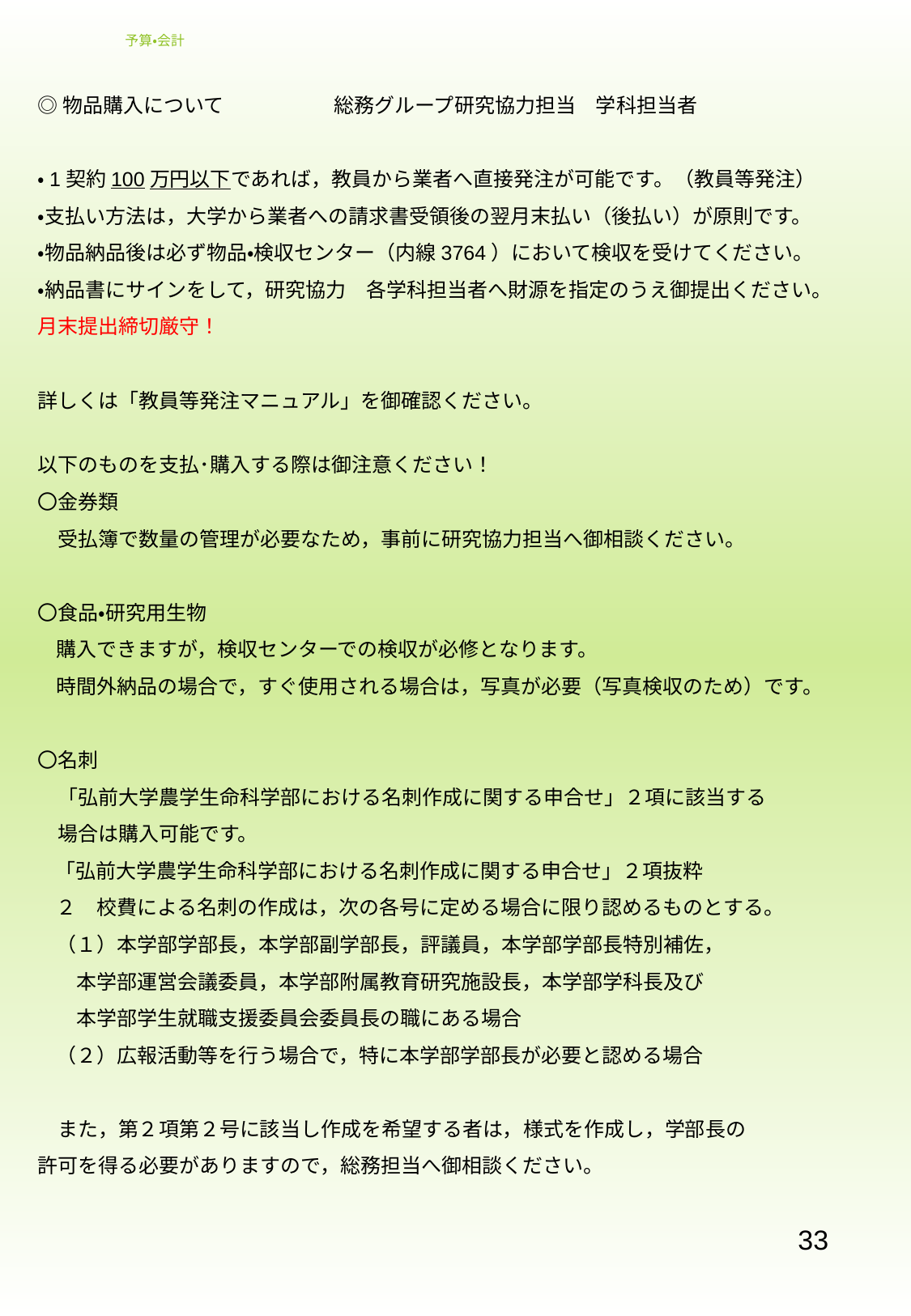

# 予算・会計
◎物品購入について

・1契約100万円以下であれば，教員から業者へ直接発注が可能です。（教員等発注）
・支払い方法は，大学から業者への請求書受領後の翌月末払い（後払い）が原則です。
・物品納品後は必ず物品・検収センター（内線3764）において検収を受けてください。
・納品書にサインをして，研究協力　各学科担当者へ財源を指定のうえ御提出ください。
月末提出締切厳守！

詳しくは「教員等発注マニュアル」を御確認ください。
総務グループ研究協力担当　学科担当者

以下のものを支払･購入する際は御注意ください！
〇金券類
　受払簿で数量の管理が必要なため，事前に研究協力担当へ御相談ください。

〇食品・研究用生物
購入できますが，検収センターでの検収が必修となります。
時間外納品の場合で，すぐ使用される場合は，写真が必要（写真検収のため）です。

〇名刺
　「弘前大学農学生命科学部における名刺作成に関する申合せ」２項に該当する
　場合は購入可能です。
「弘前大学農学生命科学部における名刺作成に関する申合せ」２項抜粋
２　校費による名刺の作成は，次の各号に定める場合に限り認めるものとする。
（１）本学部学部長，本学部副学部長，評議員，本学部学部長特別補佐，
　本学部運営会議委員，本学部附属教育研究施設長，本学部学科長及び
　本学部学生就職支援委員会委員長の職にある場合
（２）広報活動等を行う場合で，特に本学部学部長が必要と認める場合

　また，第２項第２号に該当し作成を希望する者は，様式を作成し，学部長の
許可を得る必要がありますので，総務担当へ御相談ください。
33